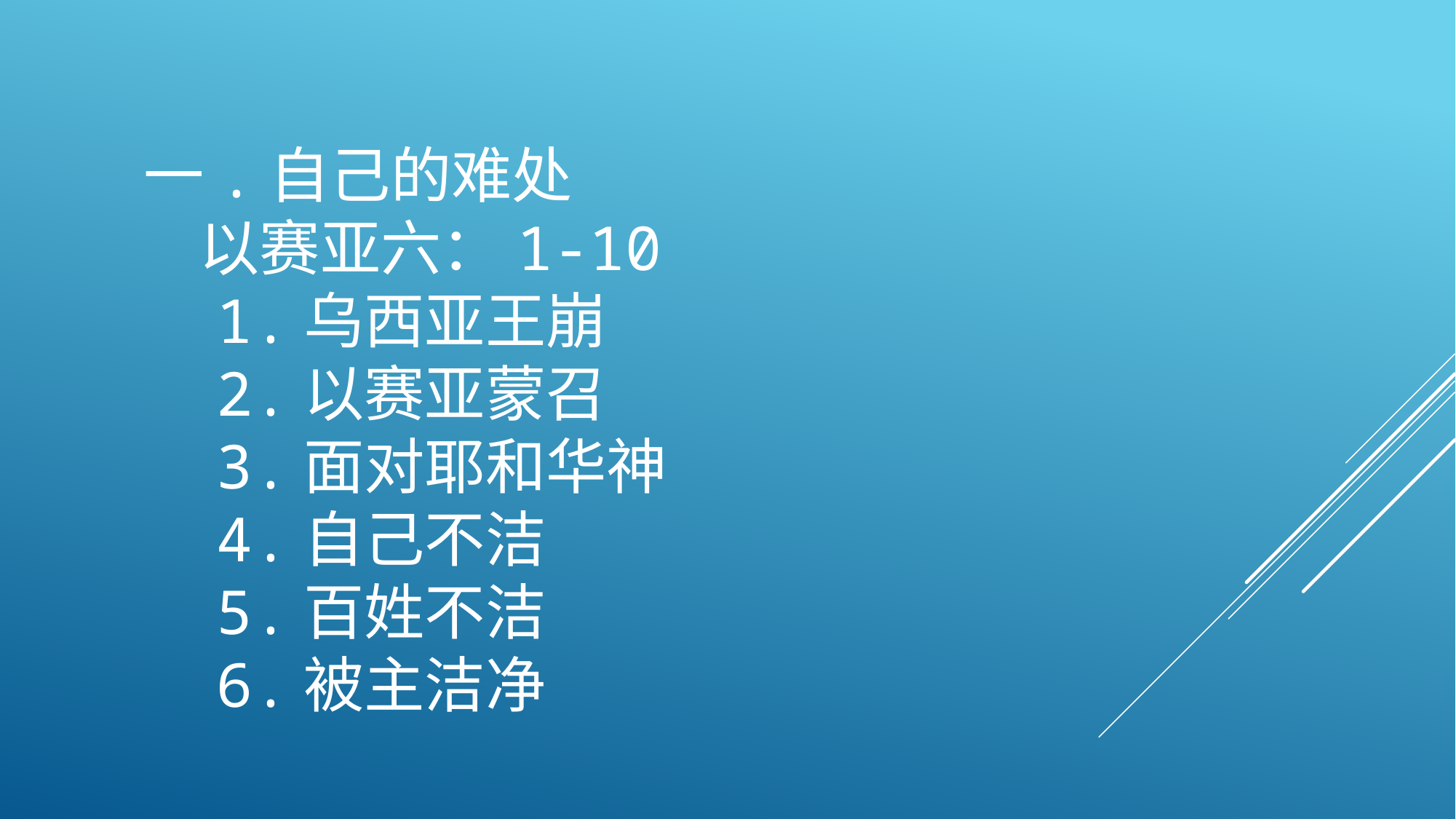

一.自己的难处
   以赛亚六：1-10
  1.乌西亚王崩
  2.以赛亚蒙召
  3.面对耶和华神
  4.自己不洁
  5.百姓不洁
  6.被主洁净